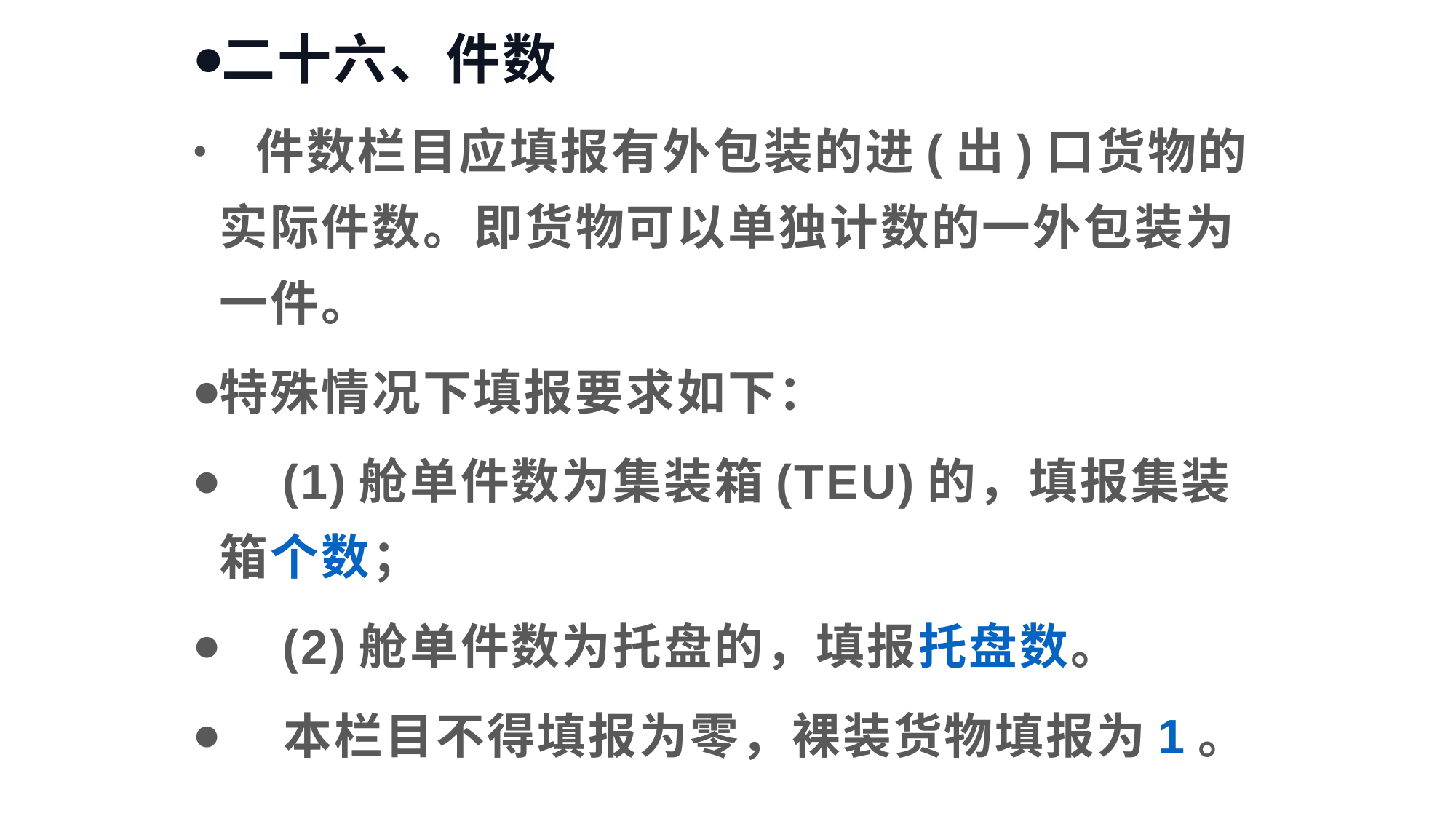

二十六、件数
    件数栏目应填报有外包装的进(出)口货物的实际件数。即货物可以单独计数的一外包装为一件。
特殊情况下填报要求如下：
    (1)舱单件数为集装箱(TEU)的，填报集装箱个数；
    (2)舱单件数为托盘的，填报托盘数。
    本栏目不得填报为零，裸装货物填报为1。